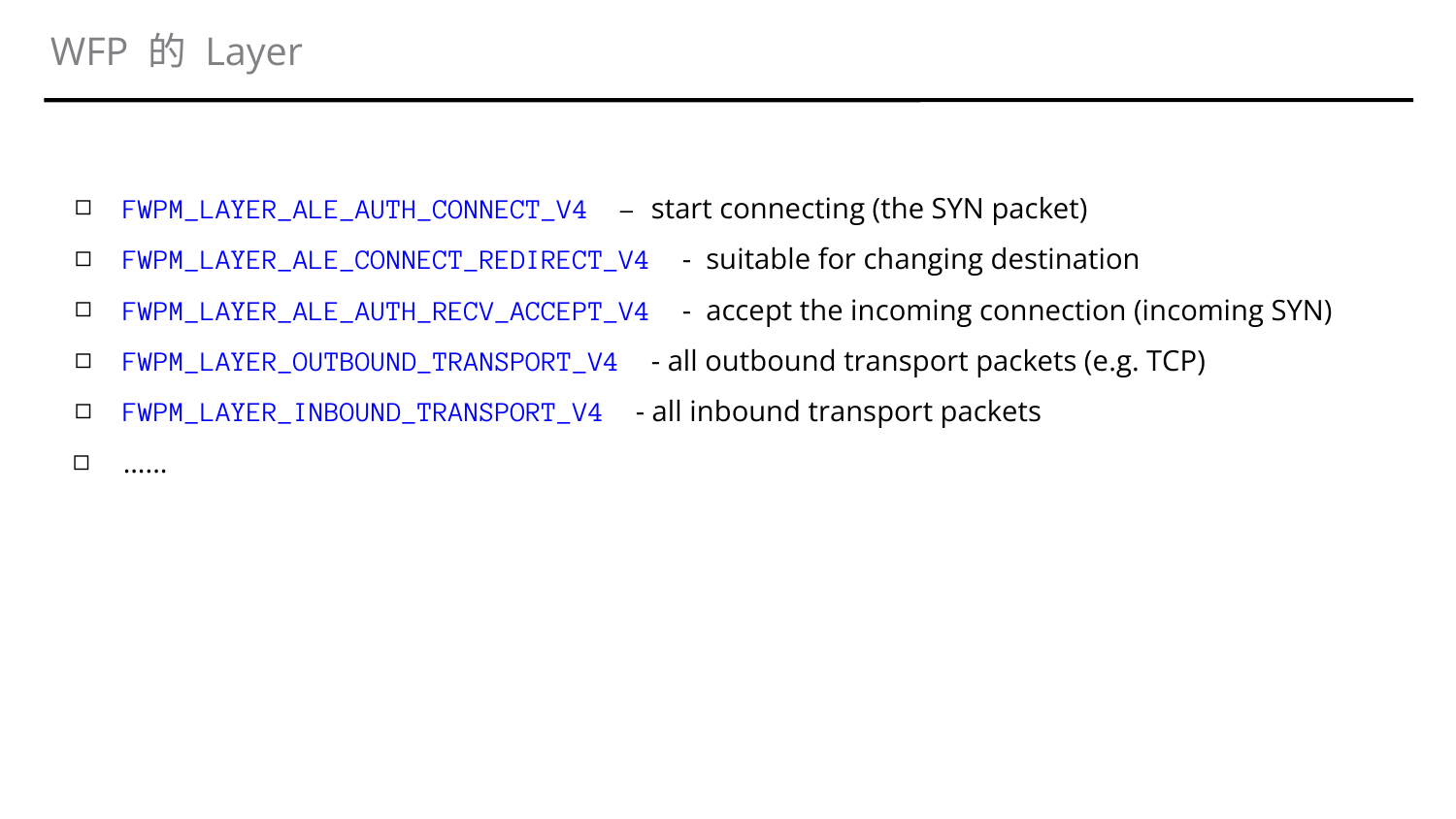

# WFP 的 Layer

FWPM_LAYER_ALE_AUTH_CONNECT_V4  - start connecting (the SYN packet)
FWPM_LAYER_ALE_CONNECT_REDIRECT_V4  -  suitable for changing destination
FWPM_LAYER_ALE_AUTH_RECV_ACCEPT_V4  -  accept the incoming connection (incoming SYN)
FWPM_LAYER_OUTBOUND_TRANSPORT_V4  - all outbound transport packets (e.g. TCP)
FWPM_LAYER_INBOUND_TRANSPORT_V4  - all inbound transport packets
…...